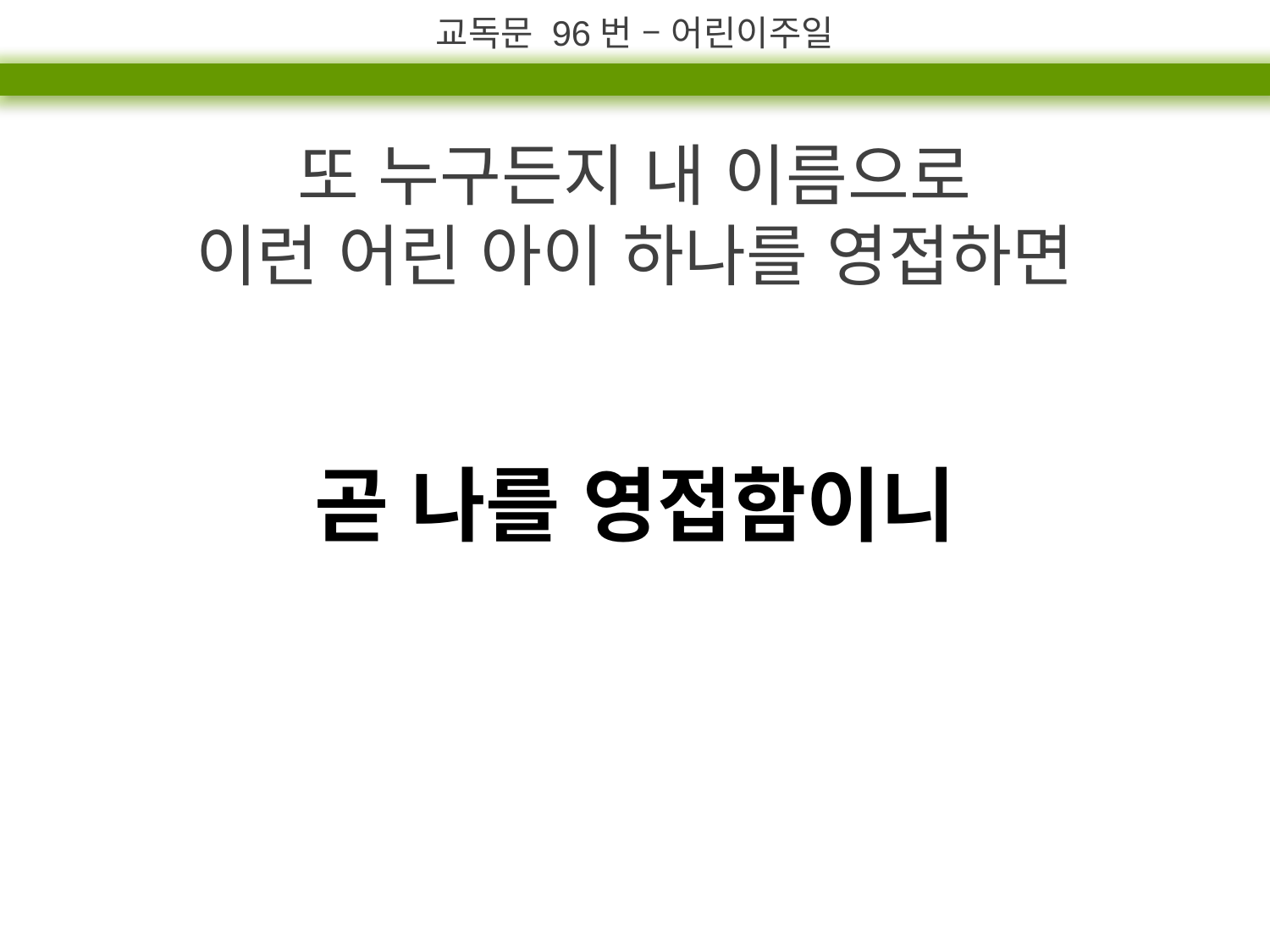

교독문 96번 – 어린이주일

또 누구든지 내 이름으로
이런 어린 아이 하나를 영접하면
곧 나를 영접함이니